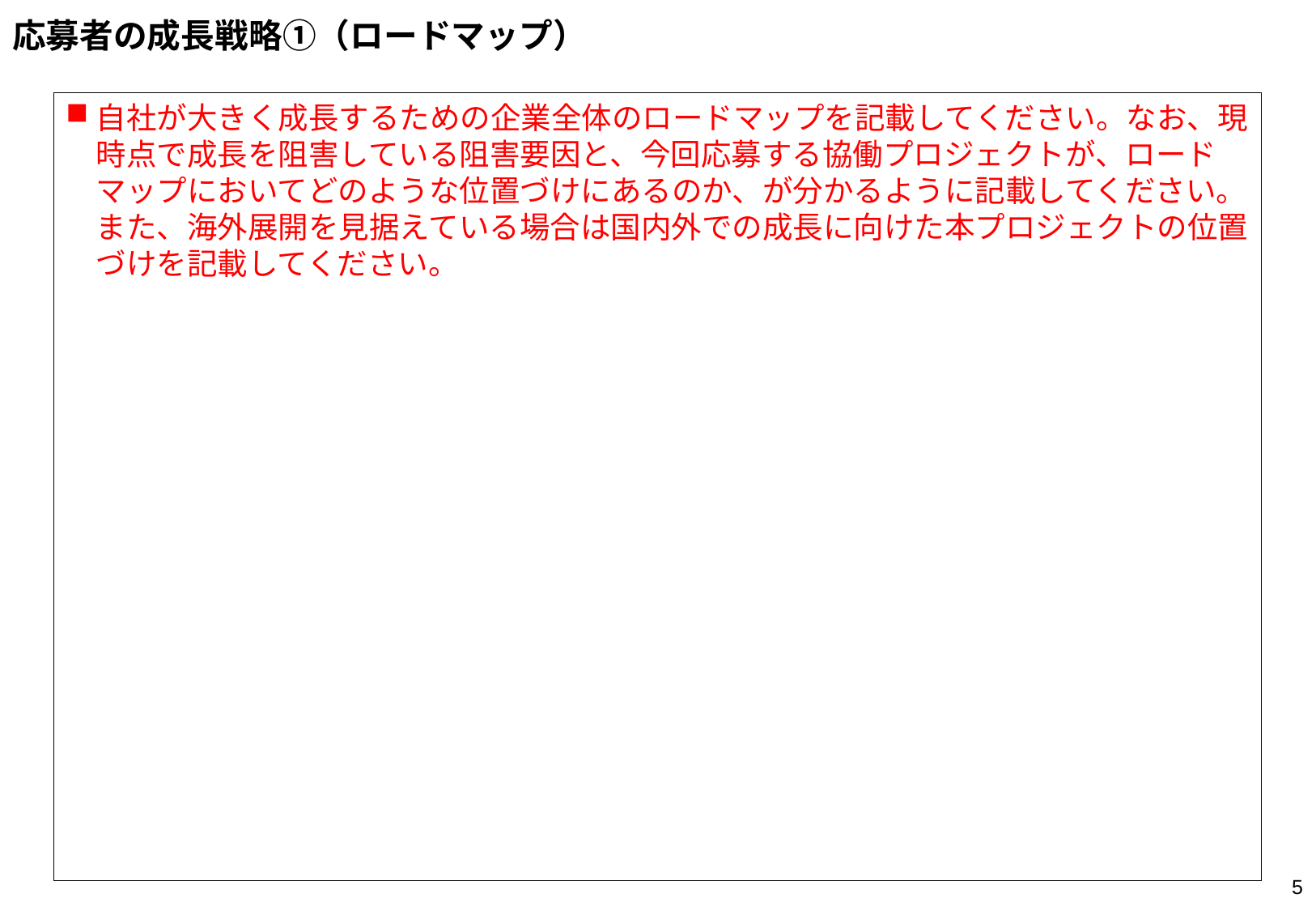

# 応募者の成長戦略①（ロードマップ）
自社が大きく成長するための企業全体のロードマップを記載してください。なお、現時点で成長を阻害している阻害要因と、今回応募する協働プロジェクトが、ロードマップにおいてどのような位置づけにあるのか、が分かるように記載してください。また、海外展開を見据えている場合は国内外での成長に向けた本プロジェクトの位置づけを記載してください。

5